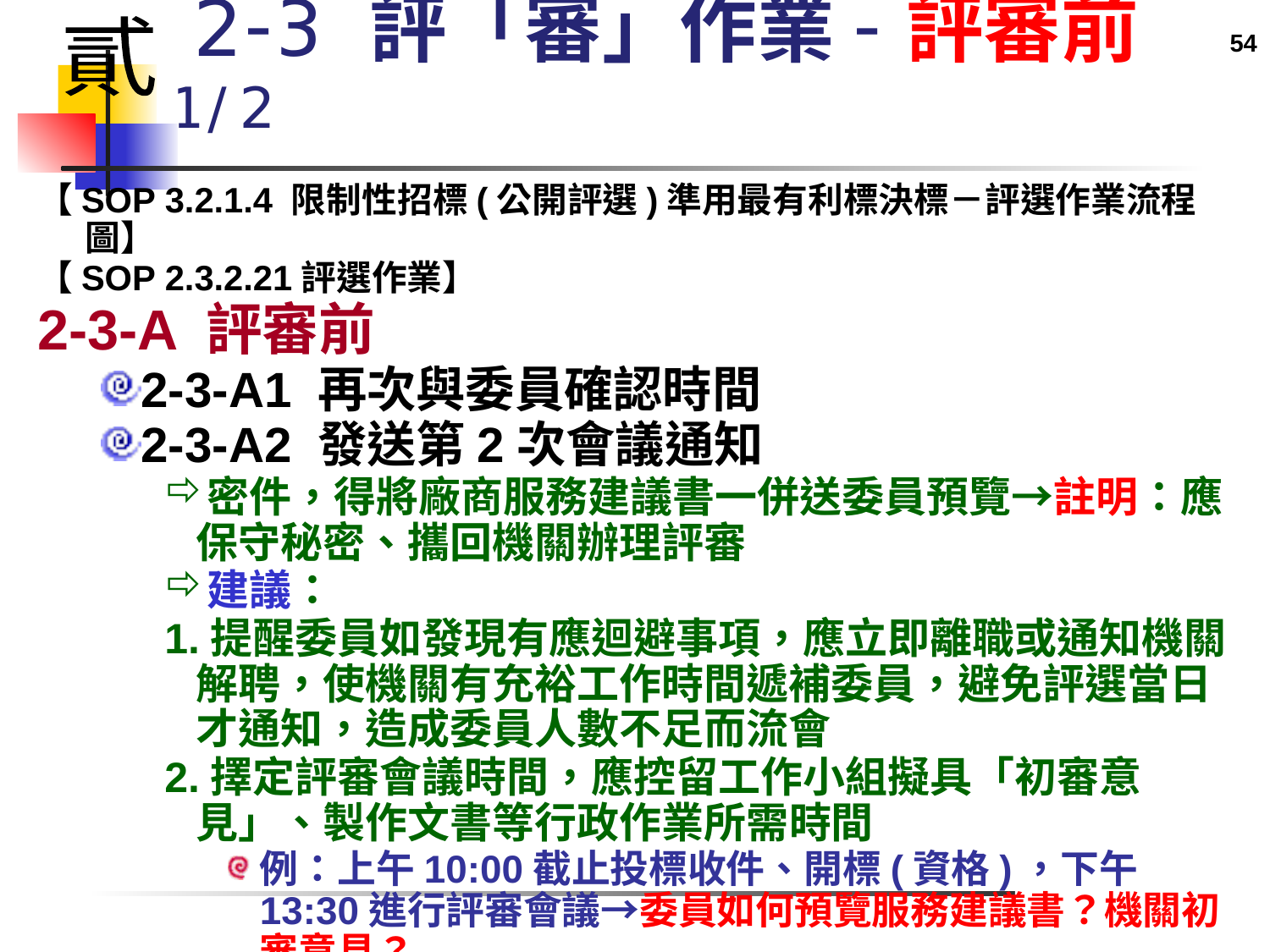

54
貳
# 2-3 評「審」作業-評審前 1/2
【SOP 3.2.1.4 限制性招標(公開評選)準用最有利標決標－評選作業流程圖】
【SOP 2.3.2.21評選作業】
2-3-A 評審前
2-3-A1 再次與委員確認時間
2-3-A2 發送第2次會議通知
密件，得將廠商服務建議書一併送委員預覽→註明：應保守秘密、攜回機關辦理評審
建議：
1.提醒委員如發現有應迴避事項，應立即離職或通知機關解聘，使機關有充裕工作時間遞補委員，避免評選當日才通知，造成委員人數不足而流會
2.擇定評審會議時間，應控留工作小組擬具「初審意見」、製作文書等行政作業所需時間
例：上午10:00截止投標收件、開標(資格)，下午13:30進行評審會議→委員如何預覽服務建議書？機關初審意見？